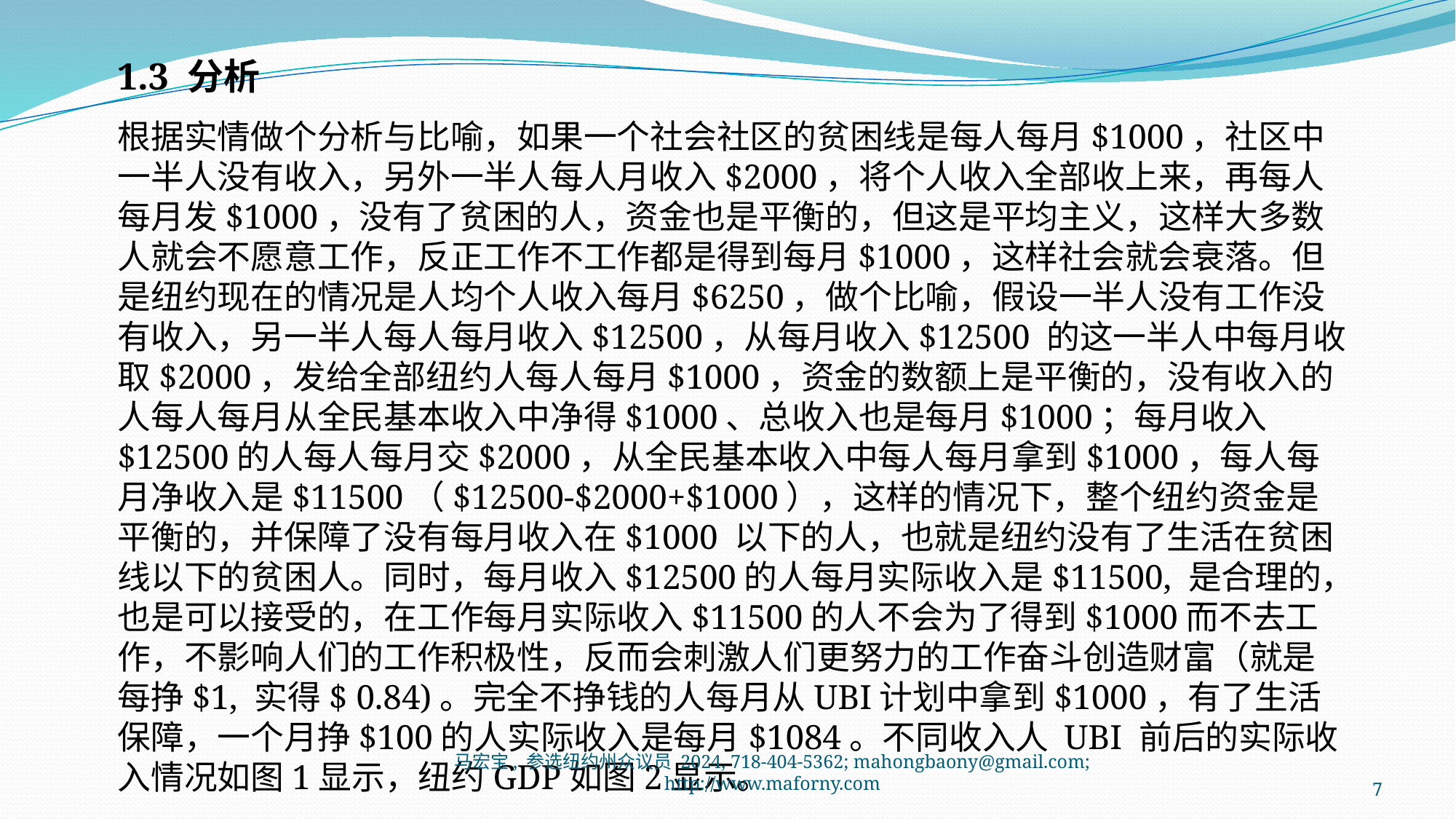

1.3 分析

根据实情做个分析与比喻，如果一个社会社区的贫困线是每人每月$1000，社区中一半人没有收入，另外一半人每人月收入$2000，将个人收入全部收上来，再每人每月发$1000，没有了贫困的人，资金也是平衡的，但这是平均主义，这样大多数人就会不愿意工作，反正工作不工作都是得到每月$1000，这样社会就会衰落。但是纽约现在的情况是人均个人收入每月$6250，做个比喻，假设一半人没有工作没有收入，另一半人每人每月收入$12500，从每月收入$12500 的这一半人中每月收取$2000，发给全部纽约人每人每月$1000，资金的数额上是平衡的，没有收入的人每人每月从全民基本收入中净得$1000、总收入也是每月$1000；每月收入$12500的人每人每月交$2000，从全民基本收入中每人每月拿到$1000，每人每月净收入是$11500（$12500-$2000+$1000），这样的情况下，整个纽约资金是平衡的，并保障了没有每月收入在$1000 以下的人，也就是纽约没有了生活在贫困线以下的贫困人。同时，每月收入$12500的人每月实际收入是$11500, 是合理的，也是可以接受的，在工作每月实际收入$11500的人不会为了得到$1000而不去工作，不影响人们的工作积极性，反而会刺激人们更努力的工作奋斗创造财富（就是每挣$1, 实得$ 0.84)。完全不挣钱的人每月从UBI计划中拿到$1000，有了生活保障，一个月挣$100的人实际收入是每月$1084。不同收入人 UBI 前后的实际收入情况如图1显示，纽约GDP如图2显示。
7
马宏宝, 参选纽约州众议员 2024, 718-404-5362; mahongbaony@gmail.com; http://www.maforny.com